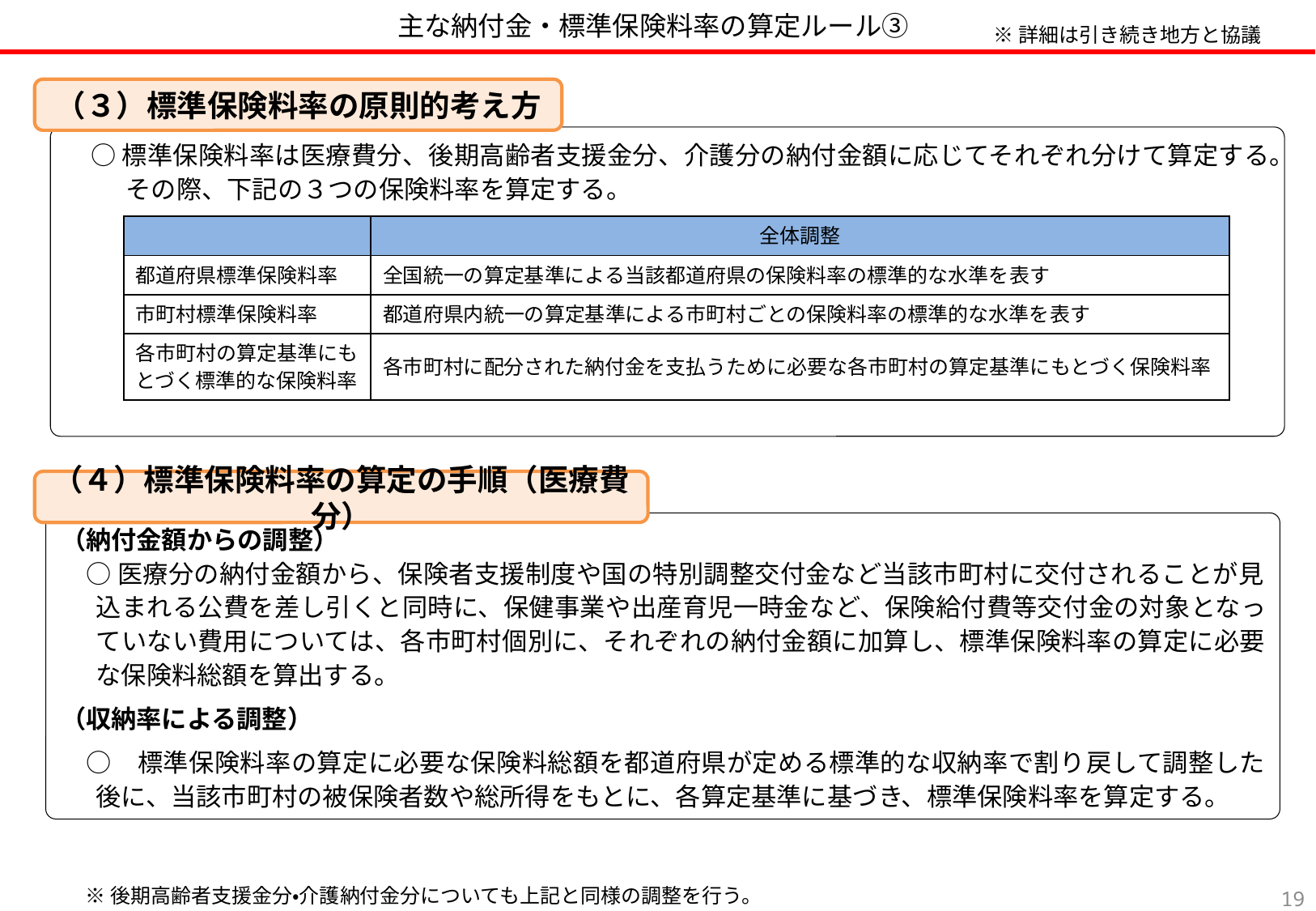

主な納付金・標準保険料率の算定ルール③
※詳細は引き続き地方と協議
（３）標準保険料率の原則的考え方
　○ 標準保険料率は医療費分、後期高齢者支援金分、介護分の納付金額に応じてそれぞれ分けて算定する。　その際、下記の３つの保険料率を算定する。

|  | 全体調整 |
| --- | --- |
| 都道府県標準保険料率 | 全国統一の算定基準による当該都道府県の保険料率の標準的な水準を表す |
| 市町村標準保険料率 | 都道府県内統一の算定基準による市町村ごとの保険料率の標準的な水準を表す |
| 各市町村の算定基準にもとづく標準的な保険料率 | 各市町村に配分された納付金を支払うために必要な各市町村の算定基準にもとづく保険料率 |
（４）標準保険料率の算定の手順（医療費分）
（納付金額からの調整）
　○ 医療分の納付金額から、保険者支援制度や国の特別調整交付金など当該市町村に交付されることが見込まれる公費を差し引くと同時に、保健事業や出産育児一時金など、保険給付費等交付金の対象となっていない費用については、各市町村個別に、それぞれの納付金額に加算し、標準保険料率の算定に必要な保険料総額を算出する。
（収納率による調整）
　○　標準保険料率の算定に必要な保険料総額を都道府県が定める標準的な収納率で割り戻して調整した後に、当該市町村の被保険者数や総所得をもとに、各算定基準に基づき、標準保険料率を算定する。
※後期高齢者支援金分・介護納付金分についても上記と同様の調整を行う。
19